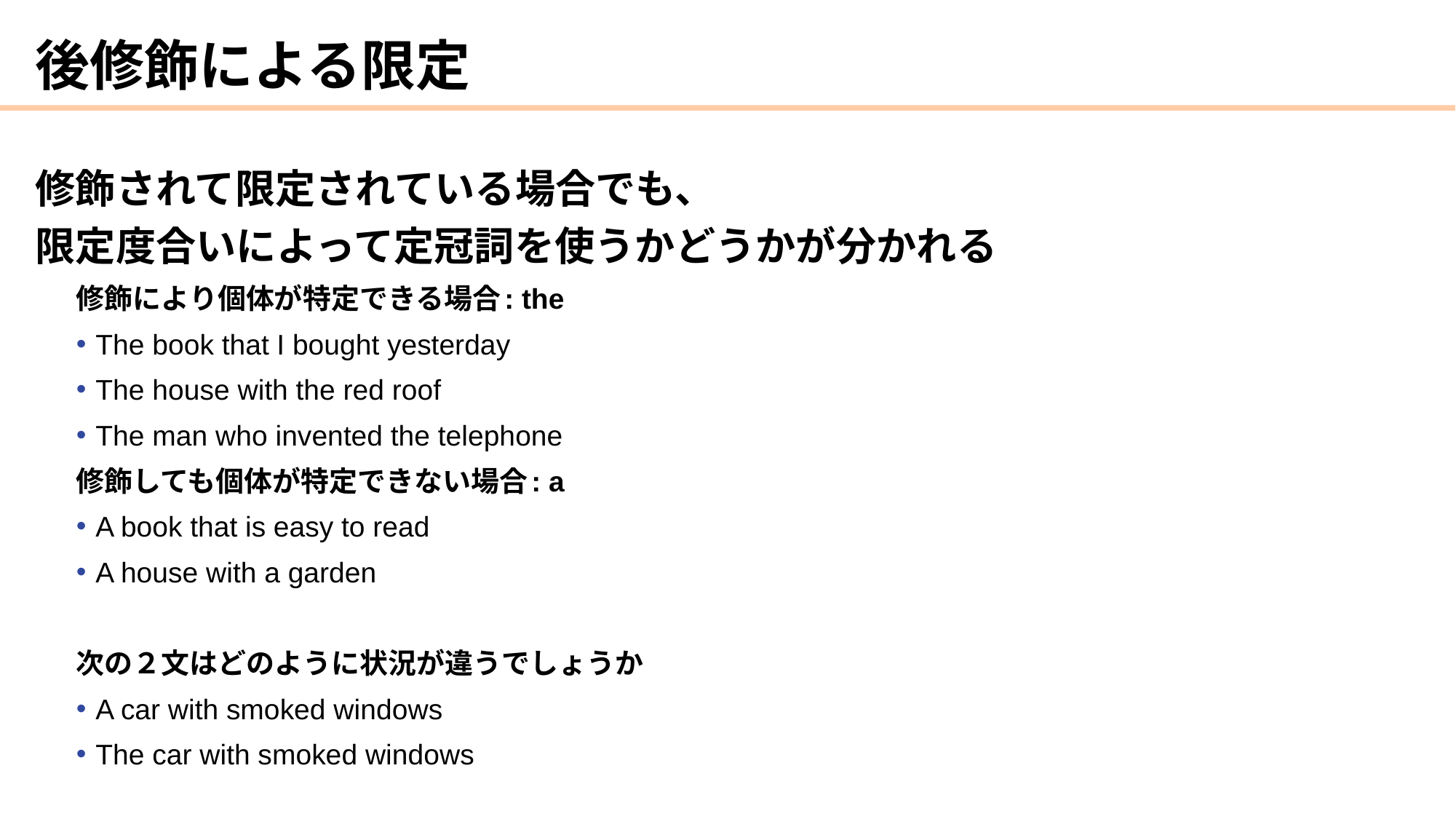

# 後修飾による限定
修飾されて限定されている場合でも、
限定度合いによって定冠詞を使うかどうかが分かれる
修飾により個体が特定できる場合: the
The book that I bought yesterday
The house with the red roof
The man who invented the telephone
修飾しても個体が特定できない場合: a
A book that is easy to read
A house with a garden

次の２文はどのように状況が違うでしょうか
A car with smoked windows
The car with smoked windows